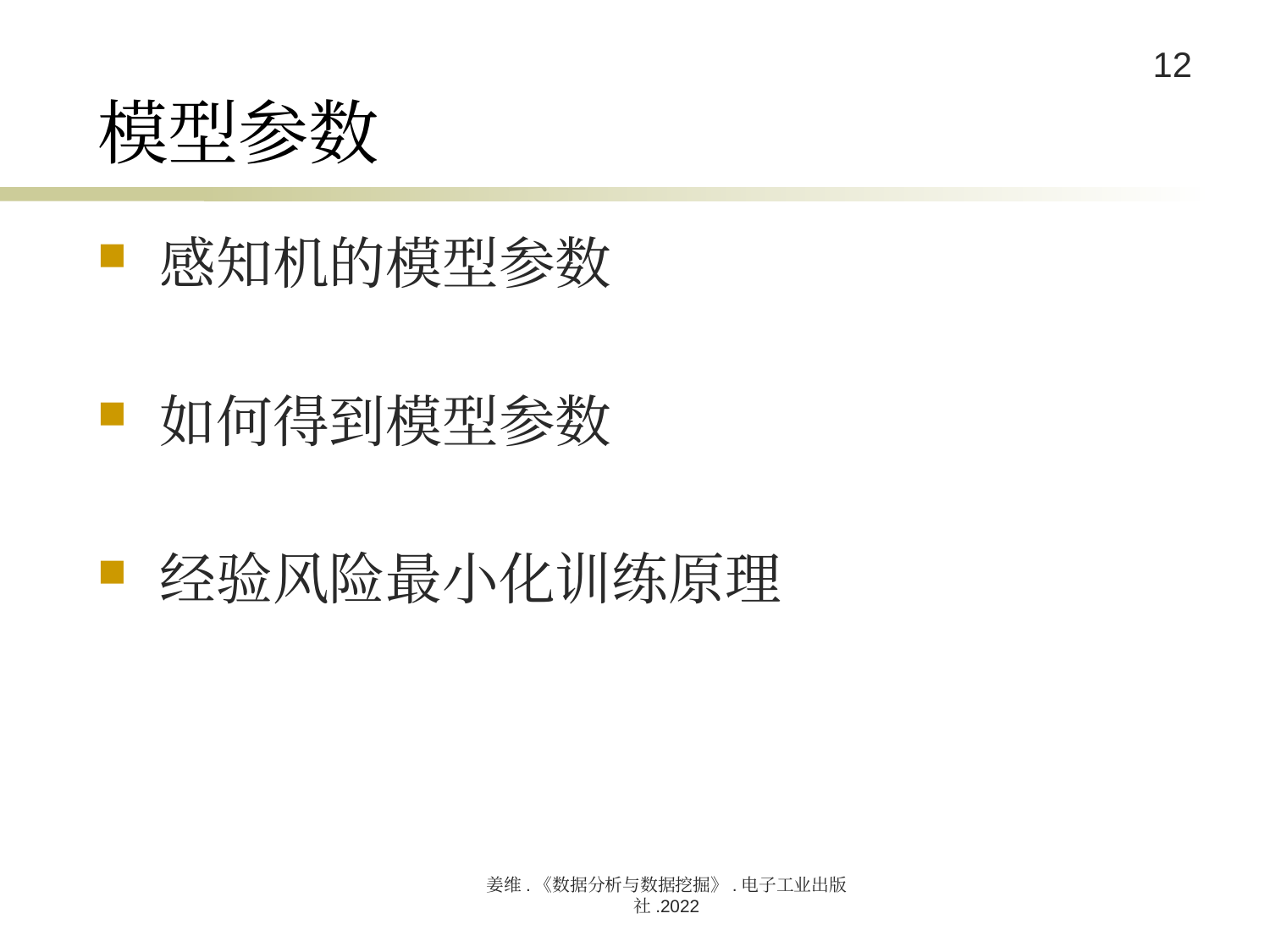

# 模型参数
感知机的模型参数

如何得到模型参数

经验风险最小化训练原理
姜维.《数据分析与数据挖掘》.电子工业出版社.2022